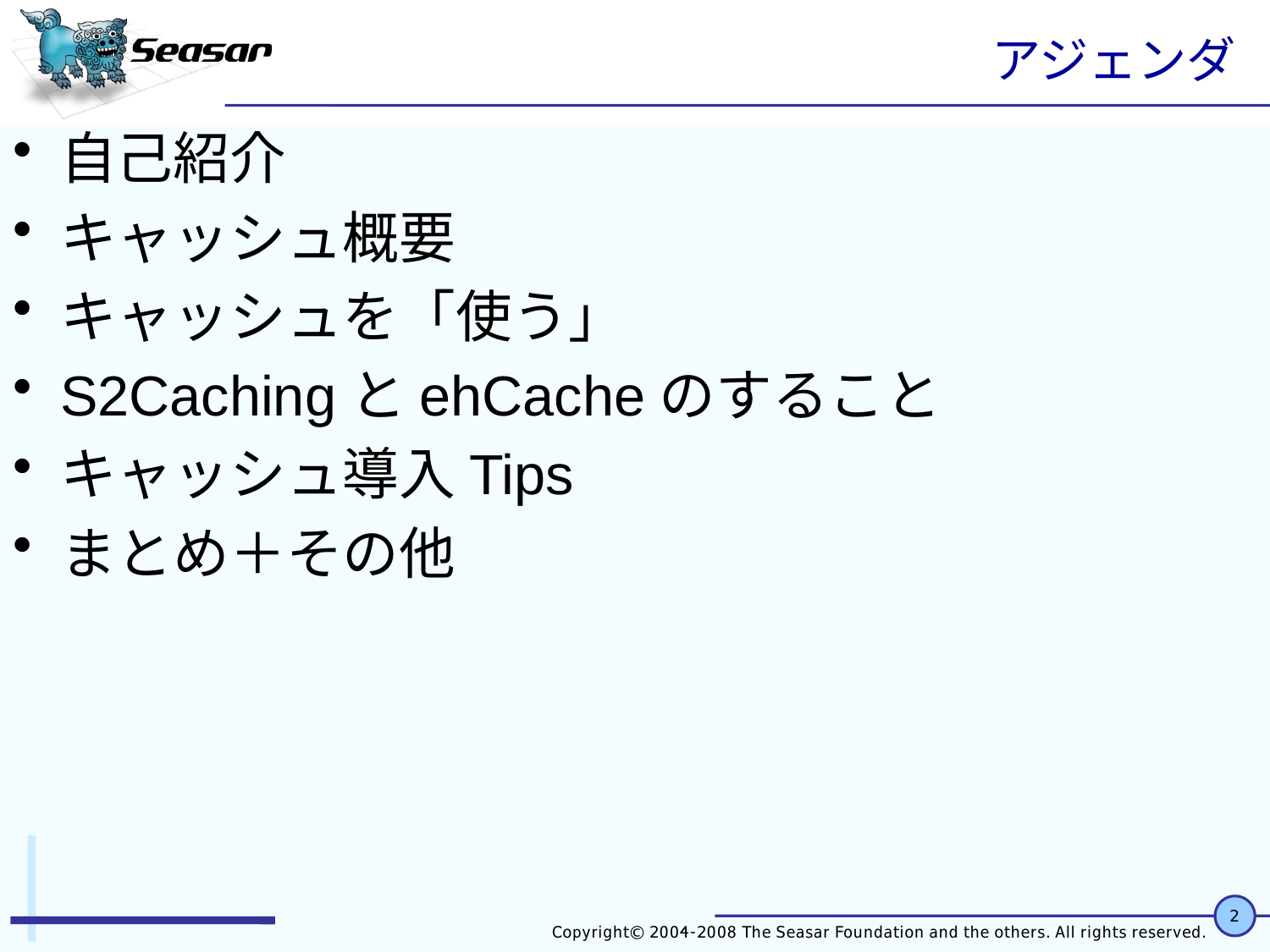

# アジェンダ
自己紹介
キャッシュ概要
キャッシュを「使う」
S2CachingとehCacheのすること
キャッシュ導入Tips
まとめ＋その他